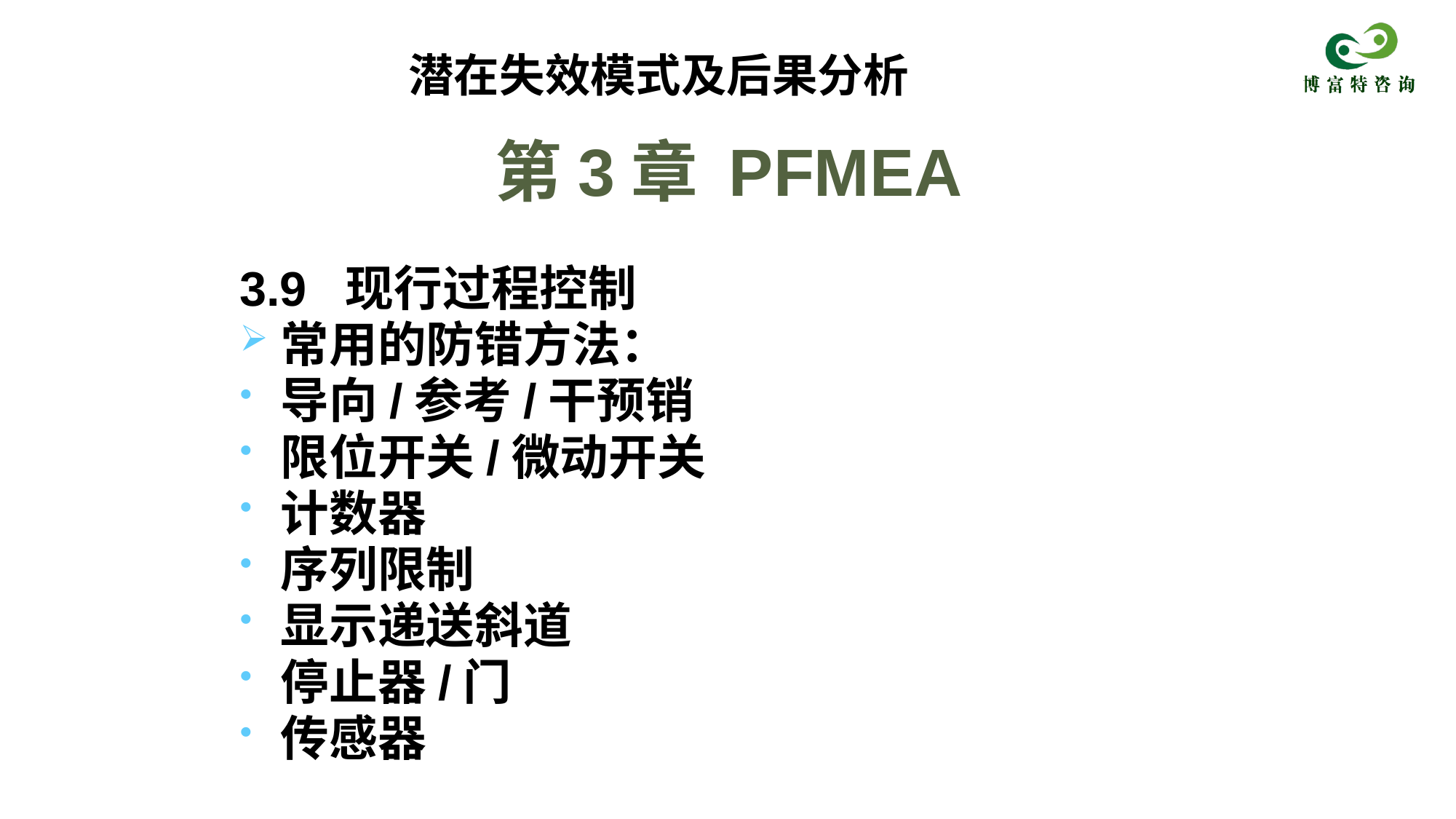

潜在失效模式及后果分析
# 第3章 PFMEA
3.9  现行过程控制
常用的防错方法：
导向/参考/干预销
限位开关/微动开关
计数器
序列限制
显示递送斜道
停止器/门
传感器
60